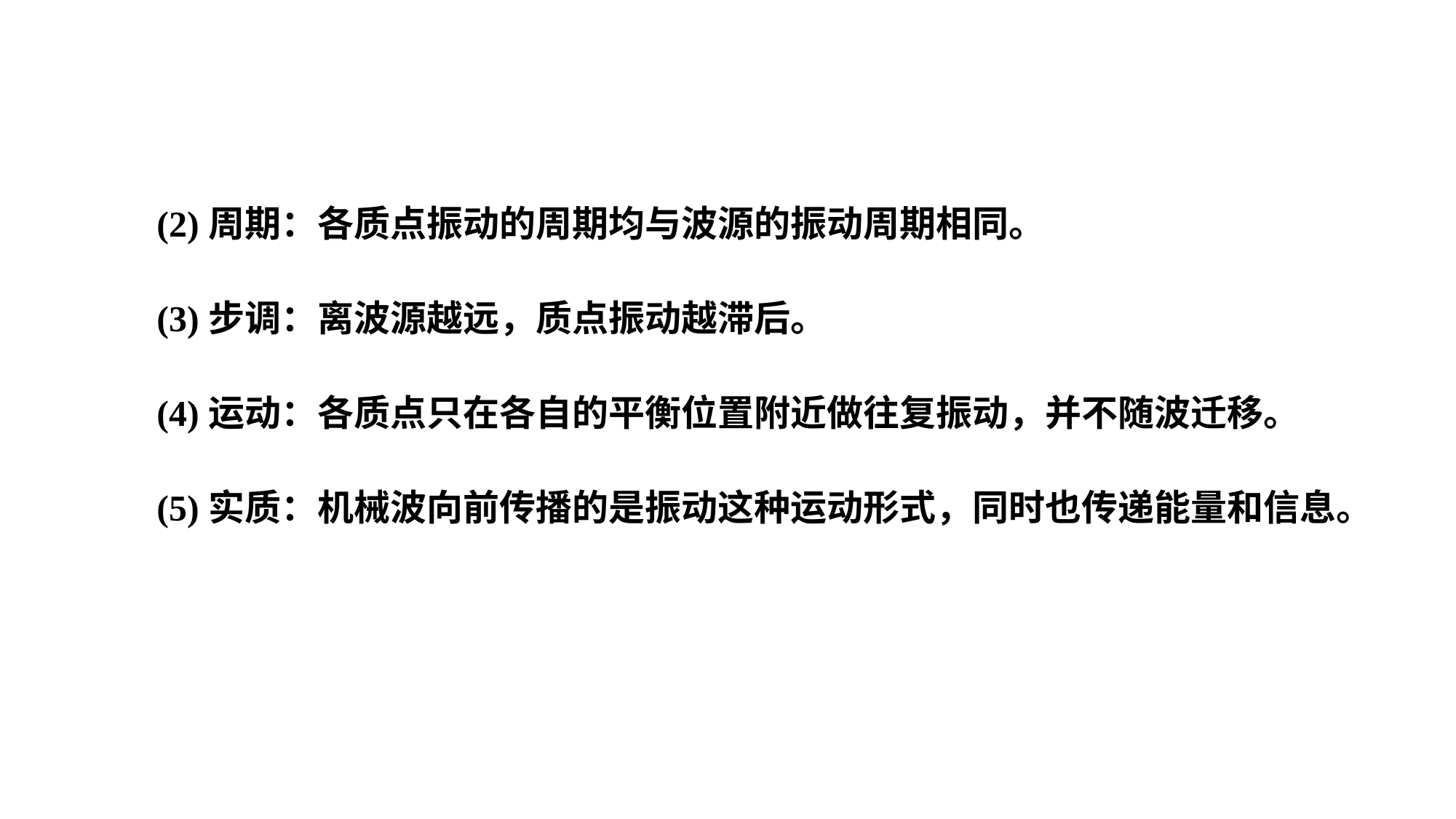

(2)周期：各质点振动的周期均与波源的振动周期相同。
(3)步调：离波源越远，质点振动越滞后。
(4)运动：各质点只在各自的平衡位置附近做往复振动，并不随波迁移。
(5)实质：机械波向前传播的是振动这种运动形式，同时也传递能量和信息。